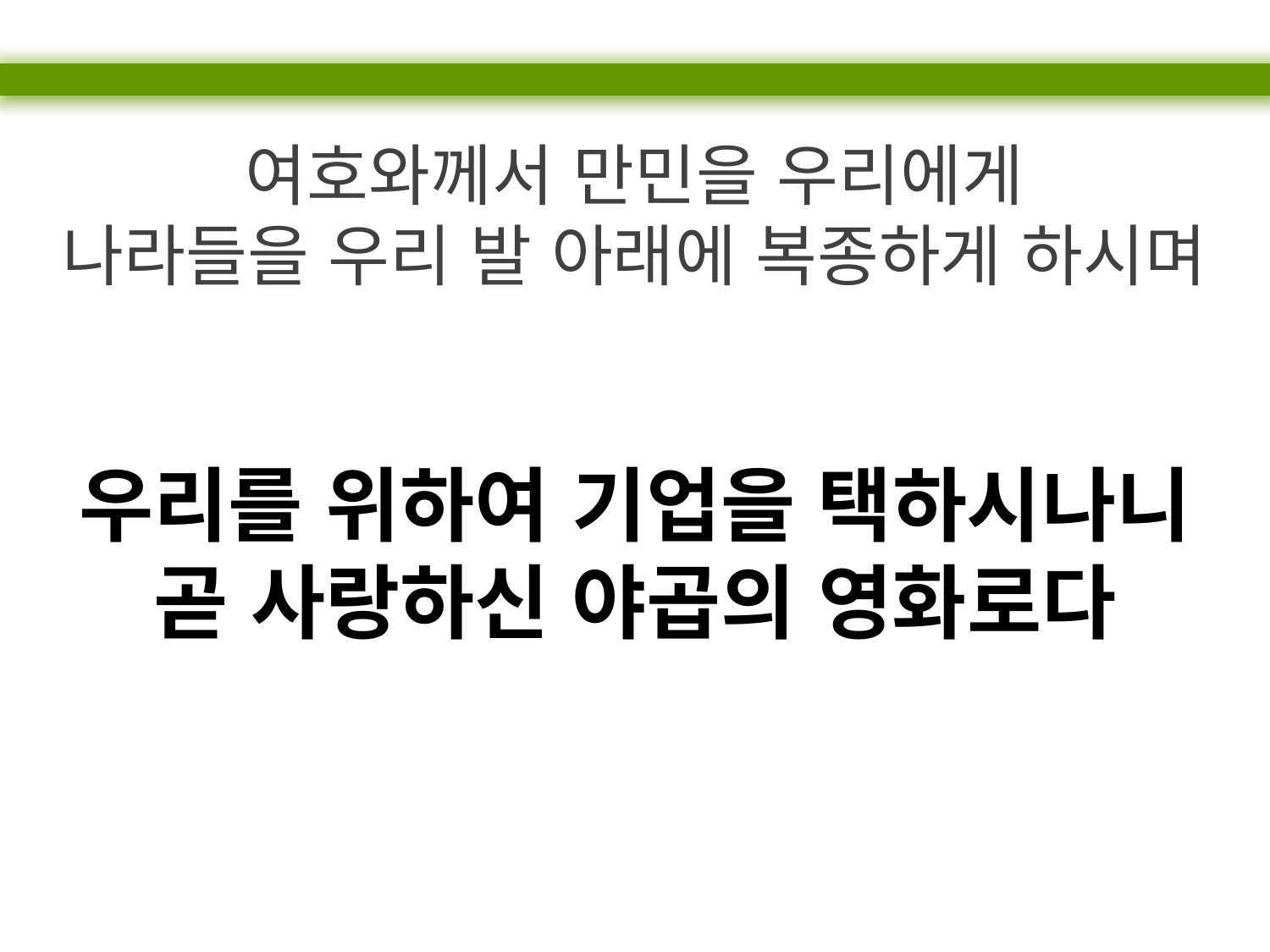

여호와께서 만민을 우리에게
나라들을 우리 발 아래에 복종하게 하시며
우리를 위하여 기업을 택하시나니
곧 사랑하신 야곱의 영화로다